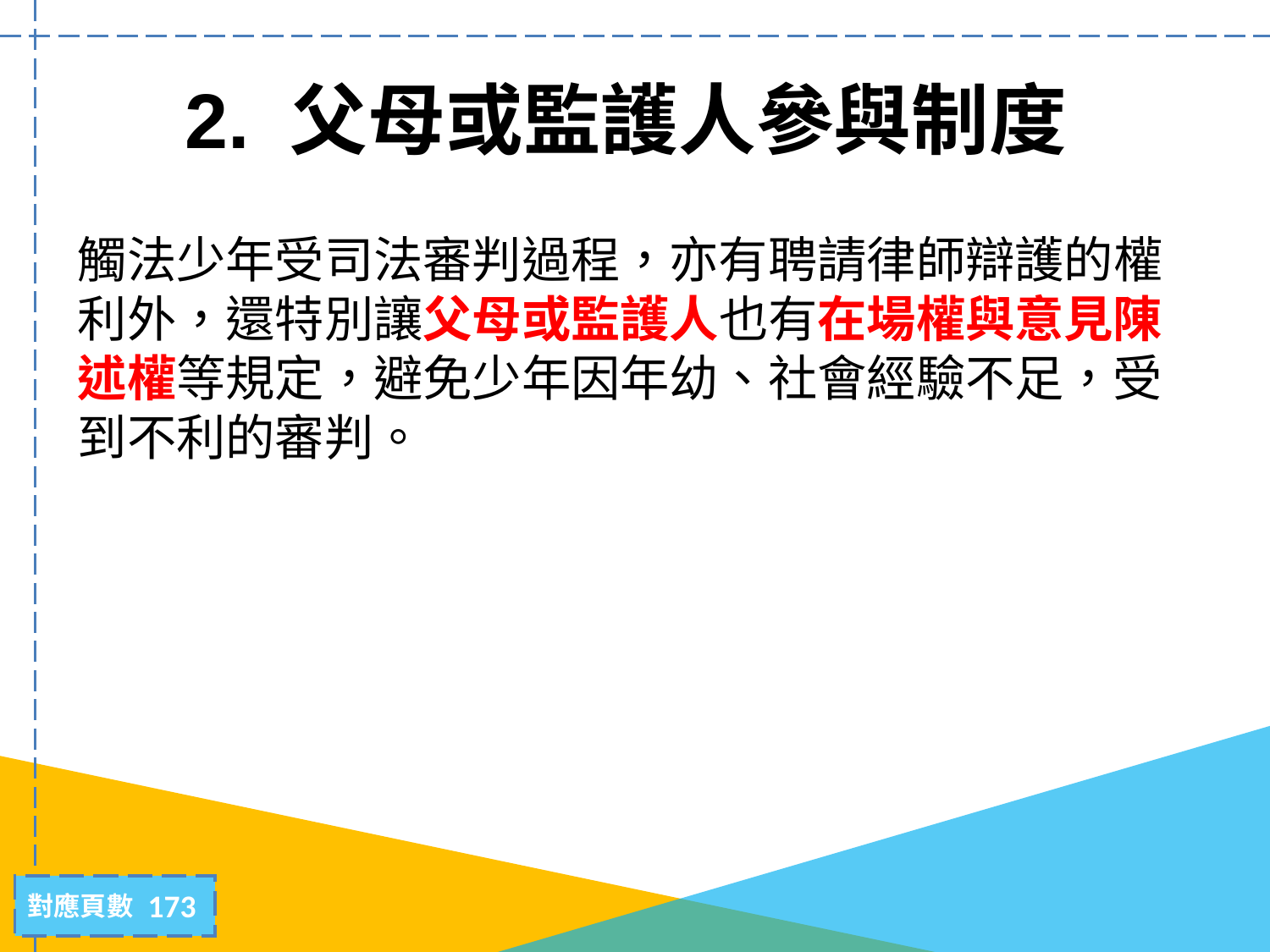

# 2. 父母或監護人參與制度
觸法少年受司法審判過程，亦有聘請律師辯護的權利外，還特別讓父母或監護人也有在場權與意見陳 述權等規定，避免少年因年幼、社會經驗不足，受到不利的審判。
173